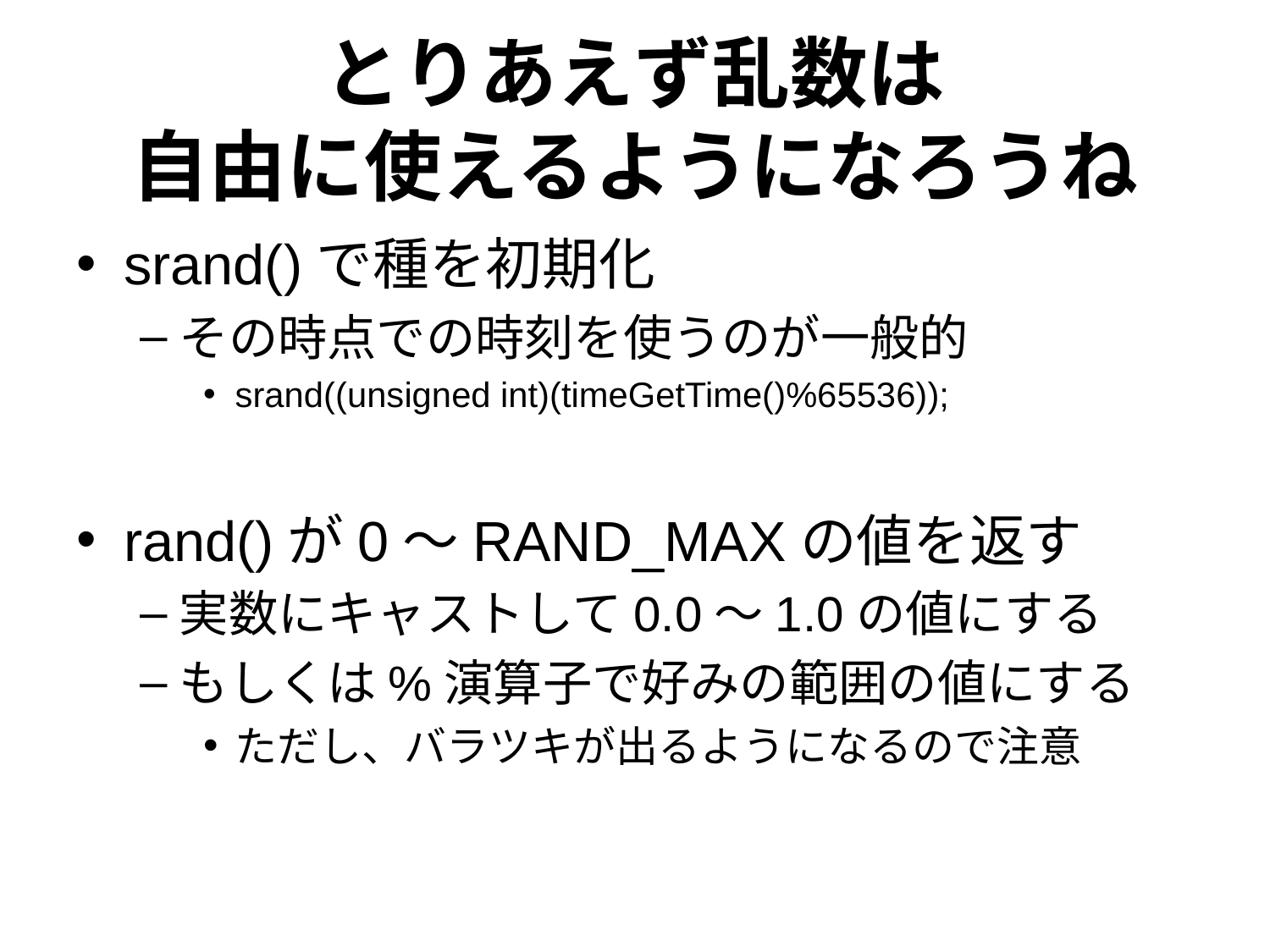

# とりあえず乱数は 自由に使えるようになろうね
srand()で種を初期化
その時点での時刻を使うのが一般的
srand((unsigned int)(timeGetTime()%65536));

rand()が0～RAND_MAXの値を返す
実数にキャストして0.0～1.0の値にする
もしくは%演算子で好みの範囲の値にする
ただし、バラツキが出るようになるので注意